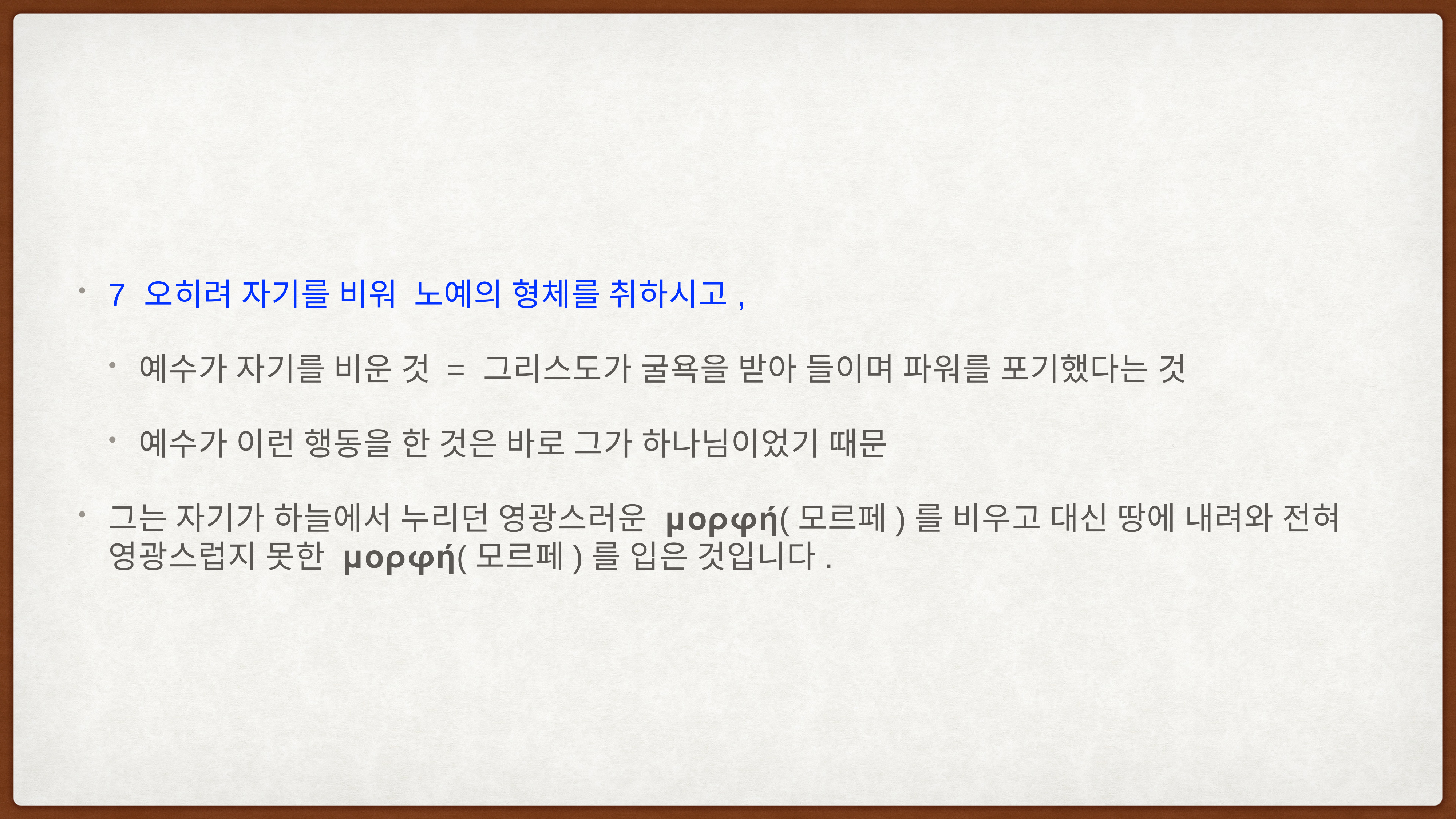

7 오히려 자기를 비워  노예의 형체를 취하시고,
예수가 자기를 비운 것 = 그리스도가 굴욕을 받아 들이며 파워를 포기했다는 것
예수가 이런 행동을 한 것은 바로 그가 하나님이었기 때문
그는 자기가 하늘에서 누리던 영광스러운 μορφή(모르페)를 비우고 대신 땅에 내려와 전혀 영광스럽지 못한 μορφή(모르페)를 입은 것입니다.